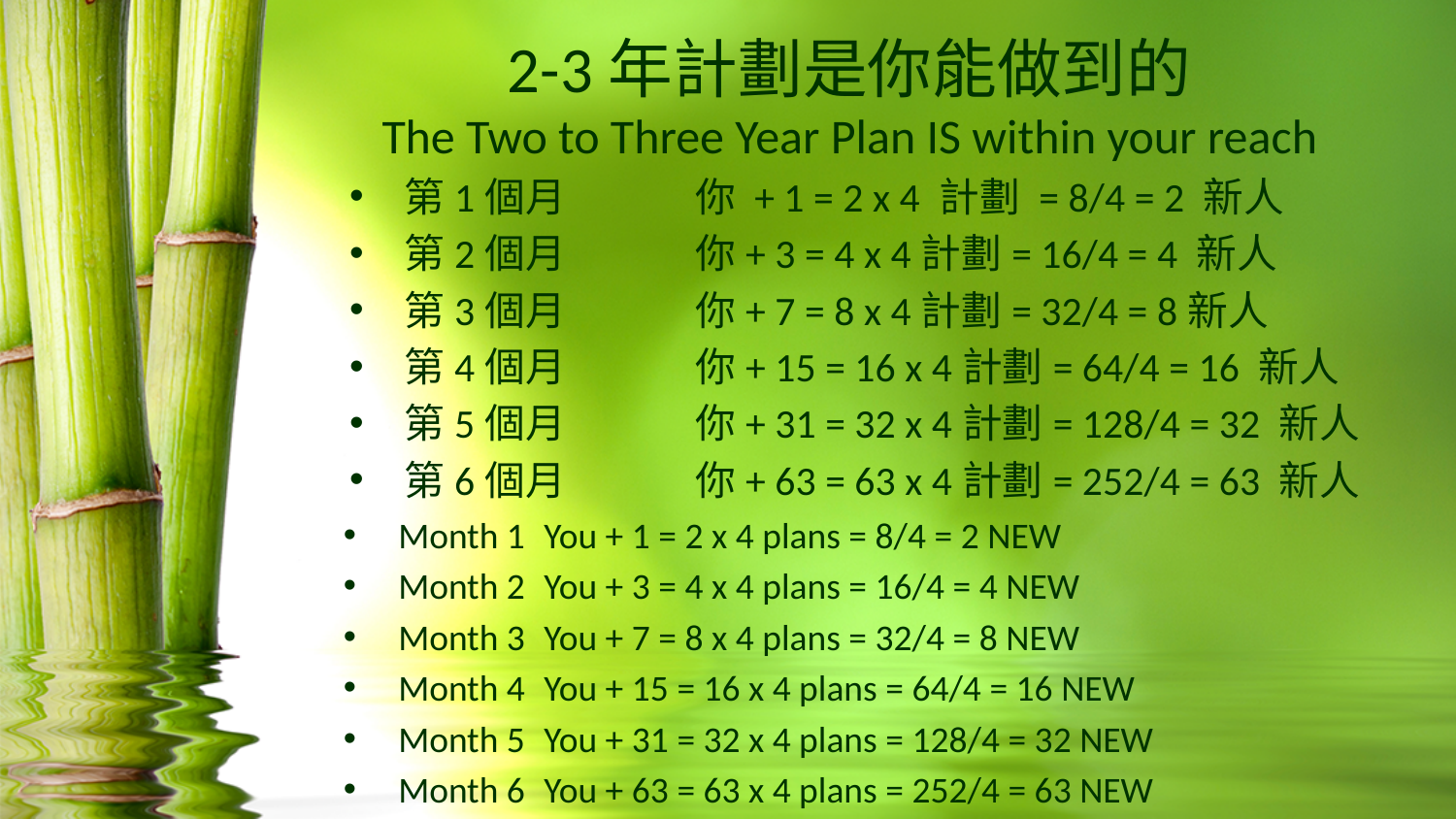

# 2-3年計劃是你能做到的 The Two to Three Year Plan IS within your reach
第1個月 	你 + 1 = 2 x 4 計劃 = 8/4 = 2 新人
第2個月 	你+ 3 = 4 x 4計劃= 16/4 = 4 新人
第3個月  	你+ 7 = 8 x 4計劃= 32/4 = 8新人
第4個月  	你+ 15 = 16 x 4計劃= 64/4 = 16 新人
第5個月  	你+ 31 = 32 x 4計劃= 128/4 = 32 新人
第6個月  	你+ 63 = 63 x 4計劃= 252/4 = 63 新人
Month 1 	You + 1 = 2 x 4 plans = 8/4 = 2 NEW
Month 2 	You + 3 = 4 x 4 plans = 16/4 = 4 NEW
Month 3 	You + 7 = 8 x 4 plans = 32/4 = 8 NEW
Month 4 	You + 15 = 16 x 4 plans = 64/4 = 16 NEW
Month 5 	You + 31 = 32 x 4 plans = 128/4 = 32 NEW
Month 6 	You + 63 = 63 x 4 plans = 252/4 = 63 NEW